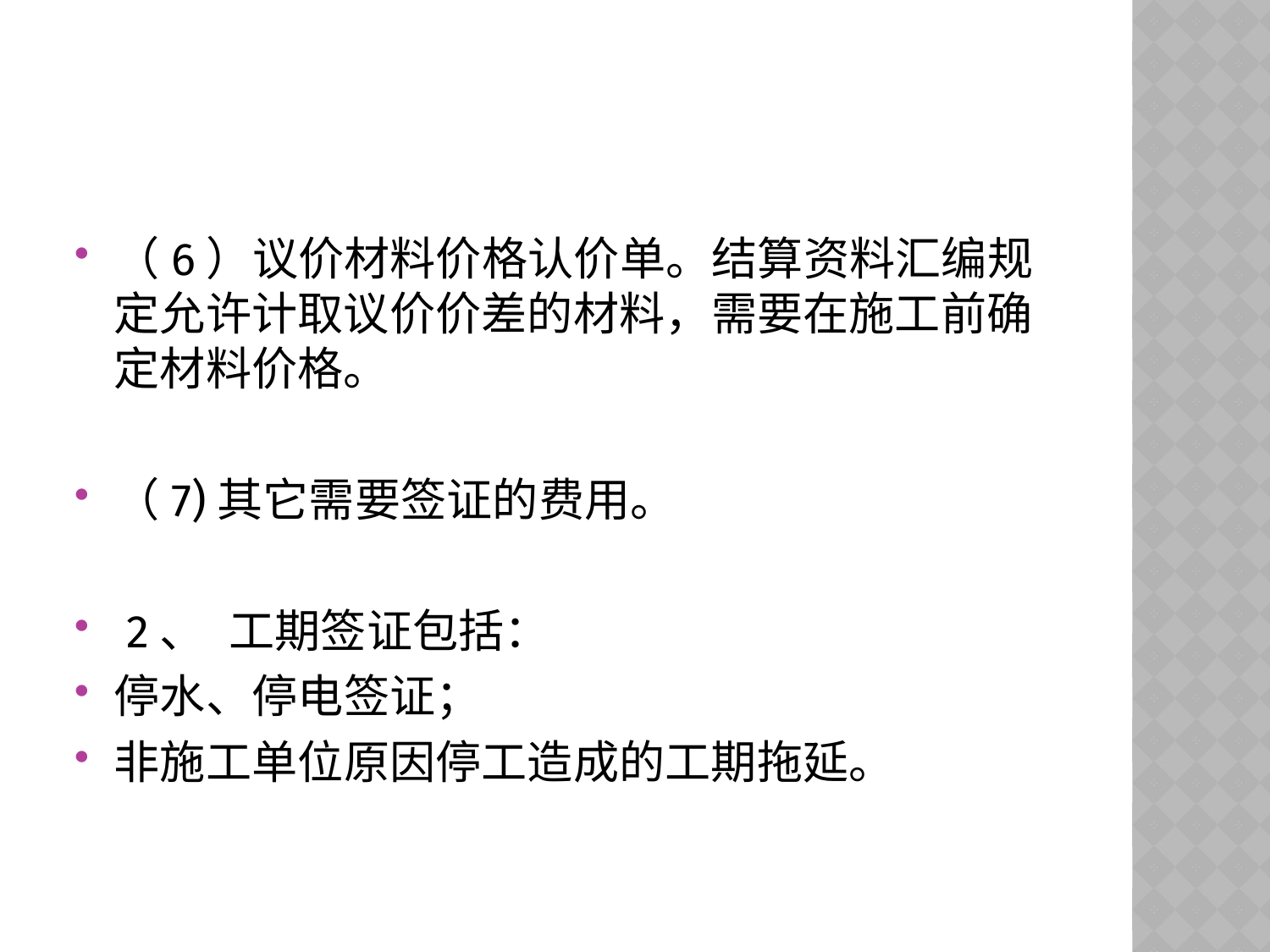

#
（6）议价材料价格认价单。结算资料汇编规定允许计取议价价差的材料，需要在施工前确定材料价格。

（7)其它需要签证的费用。

 2、 工期签证包括：
停水、停电签证；
非施工单位原因停工造成的工期拖延。